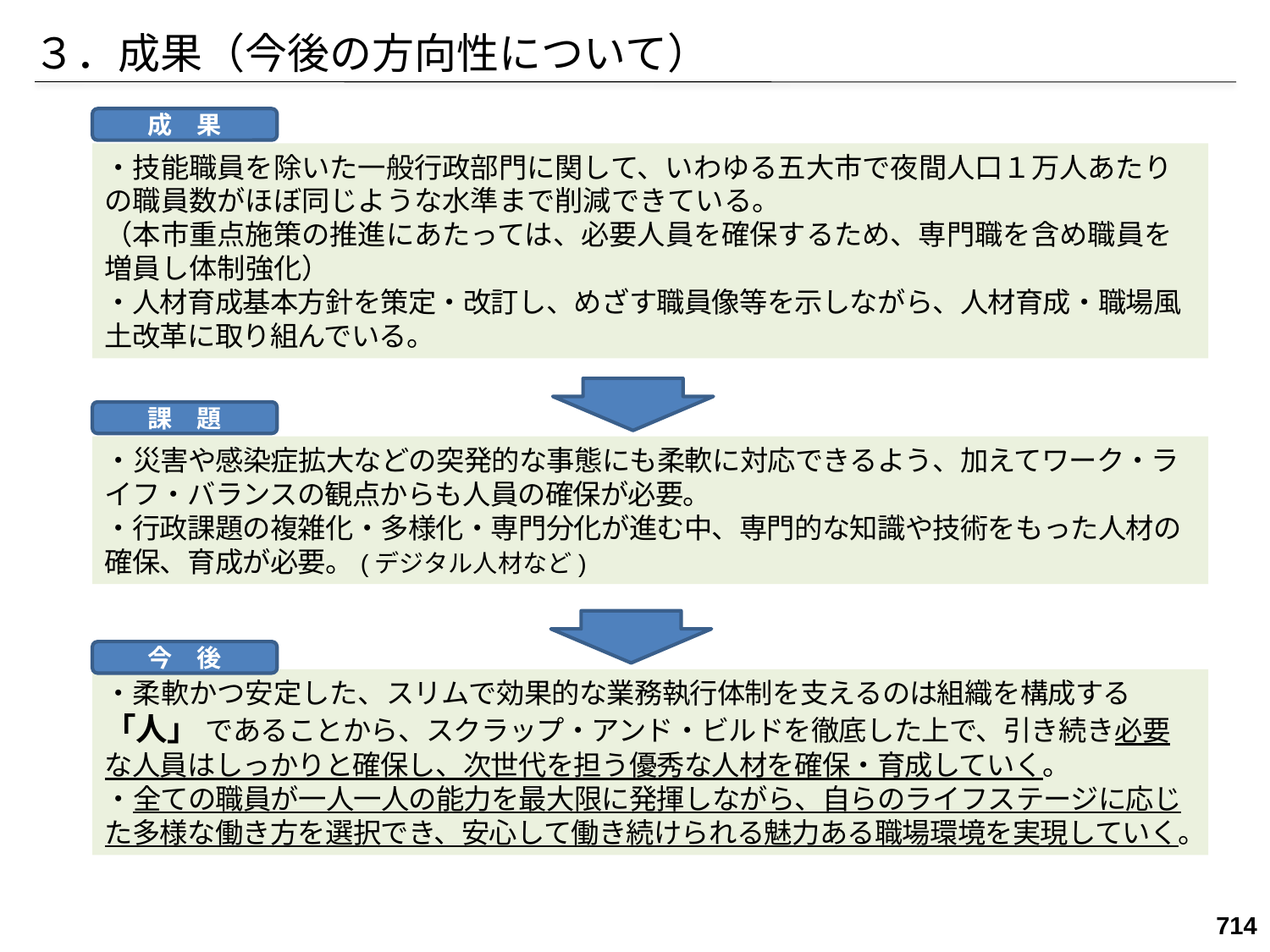

３．成果（今後の方向性について）
成　果
・技能職員を除いた一般行政部門に関して、いわゆる五大市で夜間人口１万人あたりの職員数がほぼ同じような水準まで削減できている。
（本市重点施策の推進にあたっては、必要人員を確保するため、専門職を含め職員を増員し体制強化）
・人材育成基本方針を策定・改訂し、めざす職員像等を示しながら、人材育成・職場風土改革に取り組んでいる。

課　題
・災害や感染症拡大などの突発的な事態にも柔軟に対応できるよう、加えてワーク・ライフ・バランスの観点からも人員の確保が必要。
・行政課題の複雑化・多様化・専門分化が進む中、専門的な知識や技術をもった人材の確保、育成が必要。(デジタル人材など)

今　後
・柔軟かつ安定した、スリムで効果的な業務執行体制を支えるのは組織を構成する 「人」 であることから、スクラップ・アンド・ビルドを徹底した上で、引き続き必要な人員はしっかりと確保し、次世代を担う優秀な人材を確保・育成していく。
・全ての職員が一人一人の能力を最大限に発揮しながら、自らのライフステージに応じた多様な働き方を選択でき、安心して働き続けられる魅力ある職場環境を実現していく。
714